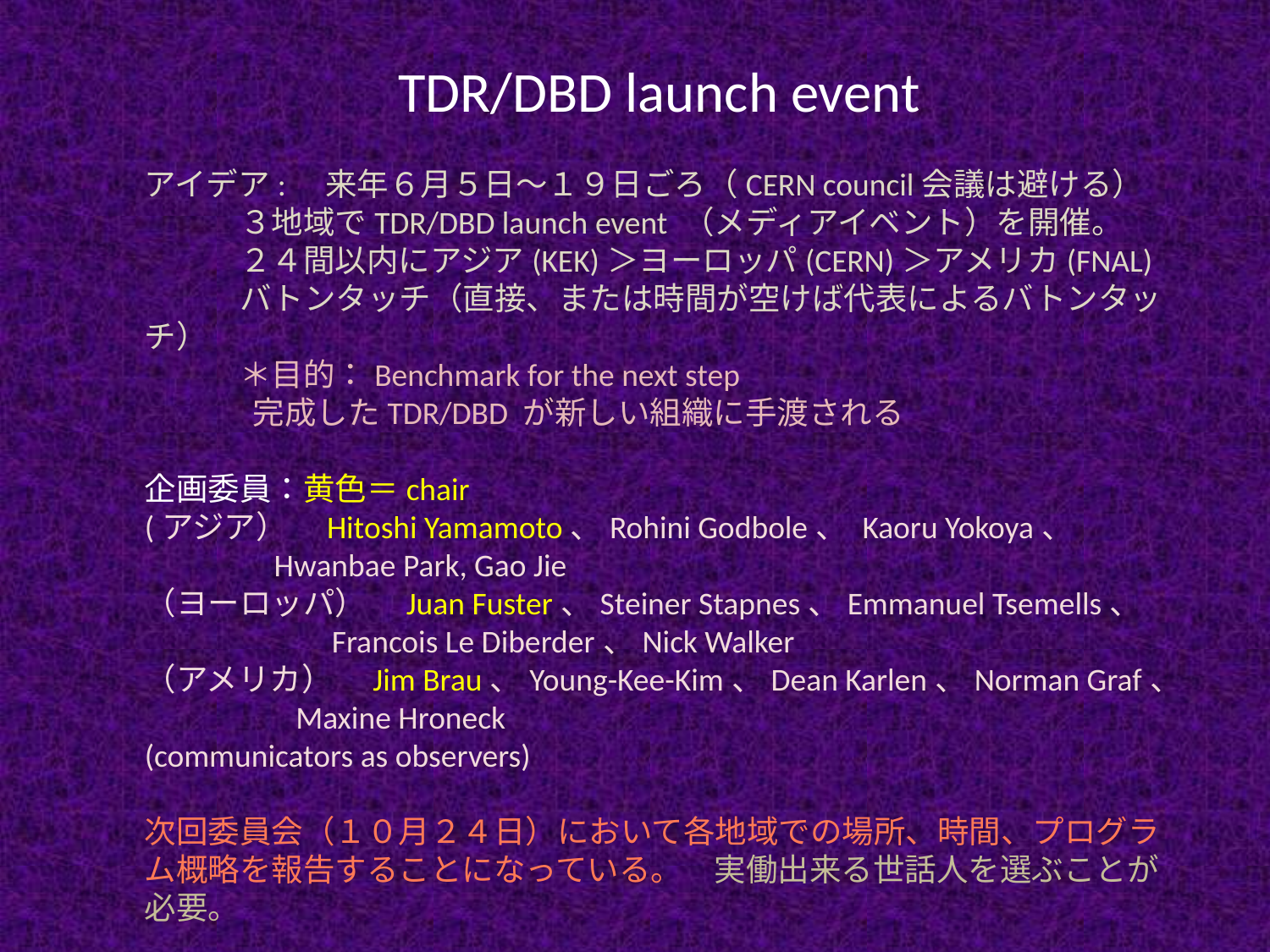

TDR/DBD launch event
アイデア:　来年６月５日〜１９日ごろ（CERN council会議は避ける）
　　　３地域でTDR/DBD launch event （メディアイベント）を開催。
　　　２４間以内にアジア(KEK)＞ヨーロッパ(CERN)＞アメリカ(FNAL)
　　　バトンタッチ（直接、または時間が空けば代表によるバトンタッチ）
　　　＊目的：Benchmark for the next step
              完成したTDR/DBD が新しい組織に手渡される

企画委員：黄色＝chair
(アジア）　Hitoshi Yamamoto、Rohini Godbole、 Kaoru Yokoya、
                  Hwanbae Park, Gao Jie
（ヨーロッパ）　Juan Fuster、Steiner Stapnes、Emmanuel Tsemells、
                          Francois Le Diberder、Nick Walker
（アメリカ）　Jim Brau、Young-Kee-Kim、Dean Karlen、Norman Graf、
                     Maxine Hroneck
(communicators as observers)

次回委員会（１０月２４日）において各地域での場所、時間、プログラム概略を報告することになっている。　実働出来る世話人を選ぶことが必要。